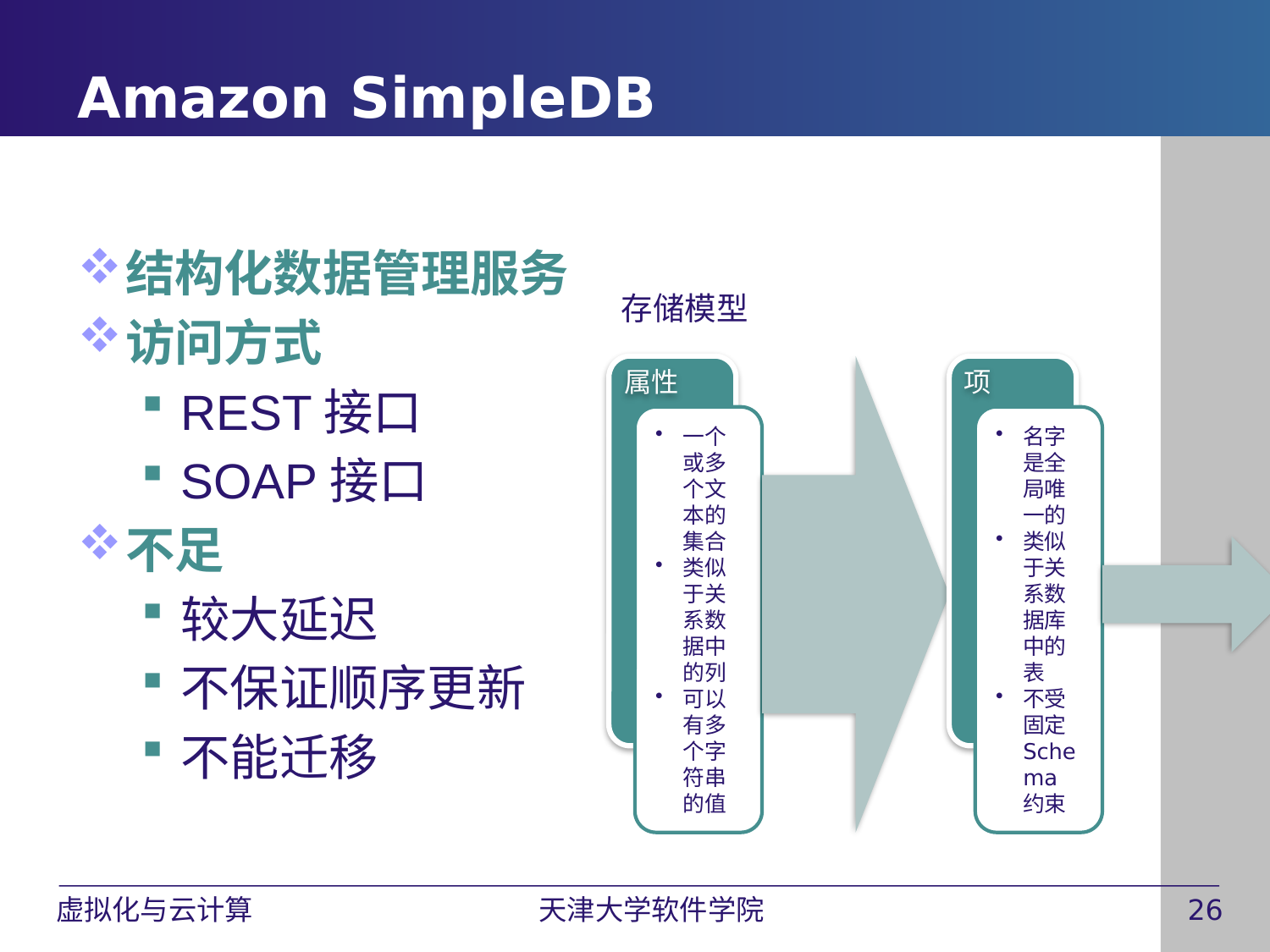

# Amazon SimpleDB
结构化数据管理服务
访问方式
REST接口
SOAP接口
不足
较大延迟
不保证顺序更新
不能迁移
存储模型
属性
一个或多个文本的集合
项
名字是全局唯一的
类似于关系数据库中的表
类似于关系数据中的列
可以有多个字符串的值
不受固定Schema约束